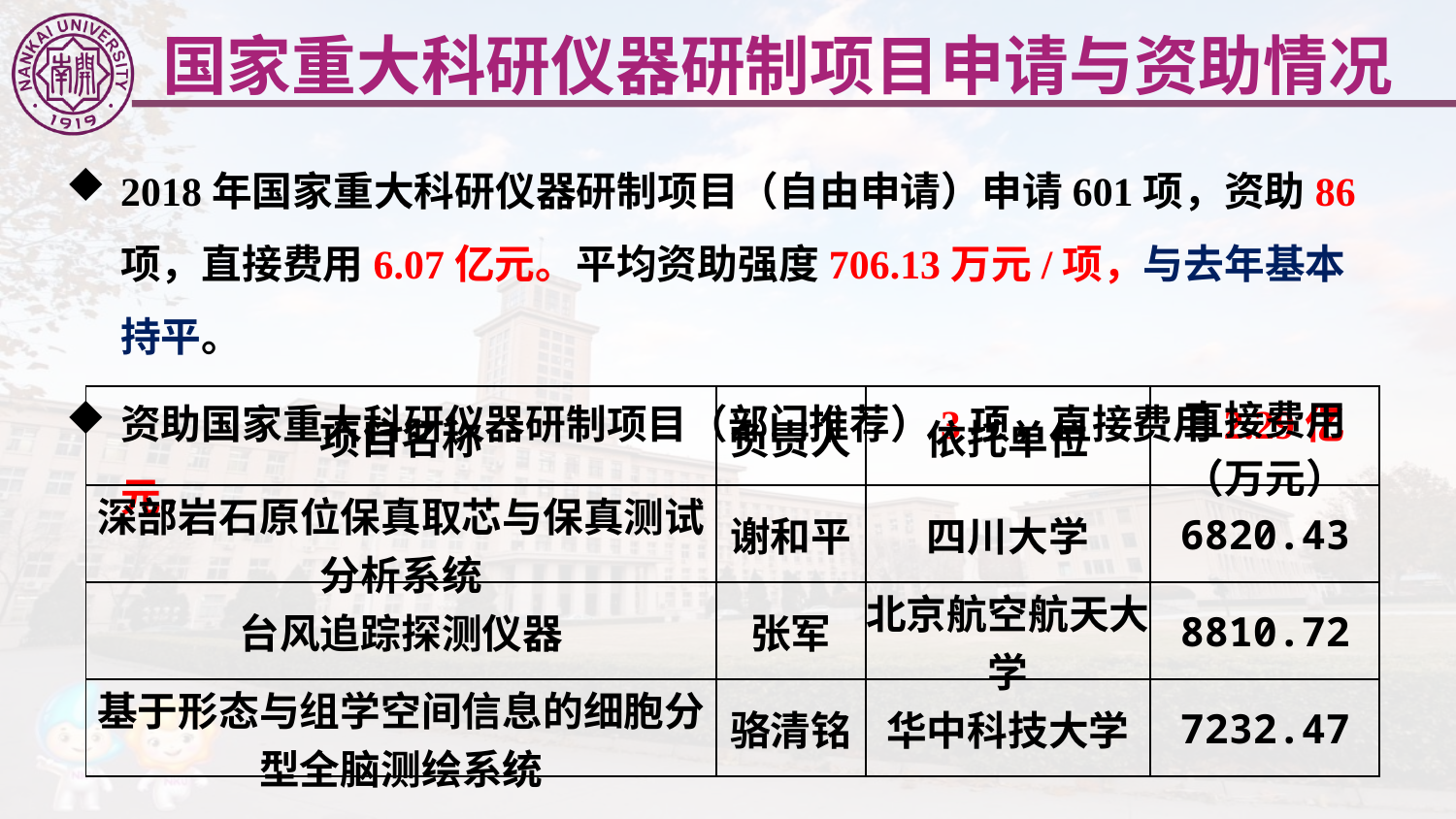

国家重大科研仪器研制项目申请与资助情况
2018年国家重大科研仪器研制项目（自由申请）申请601项，资助86项，直接费用6.07亿元。平均资助强度706.13万元/项，与去年基本持平。
资助国家重大科研仪器研制项目（部门推荐）3项，直接费用2.29亿元。
| 项目名称 | 负责人 | 依托单位 | 直接费用（万元） |
| --- | --- | --- | --- |
| 深部岩石原位保真取芯与保真测试分析系统 | 谢和平 | 四川大学 | 6820.43 |
| 台风追踪探测仪器 | 张军 | 北京航空航天大学 | 8810.72 |
| 基于形态与组学空间信息的细胞分型全脑测绘系统 | 骆清铭 | 华中科技大学 | 7232.47 |